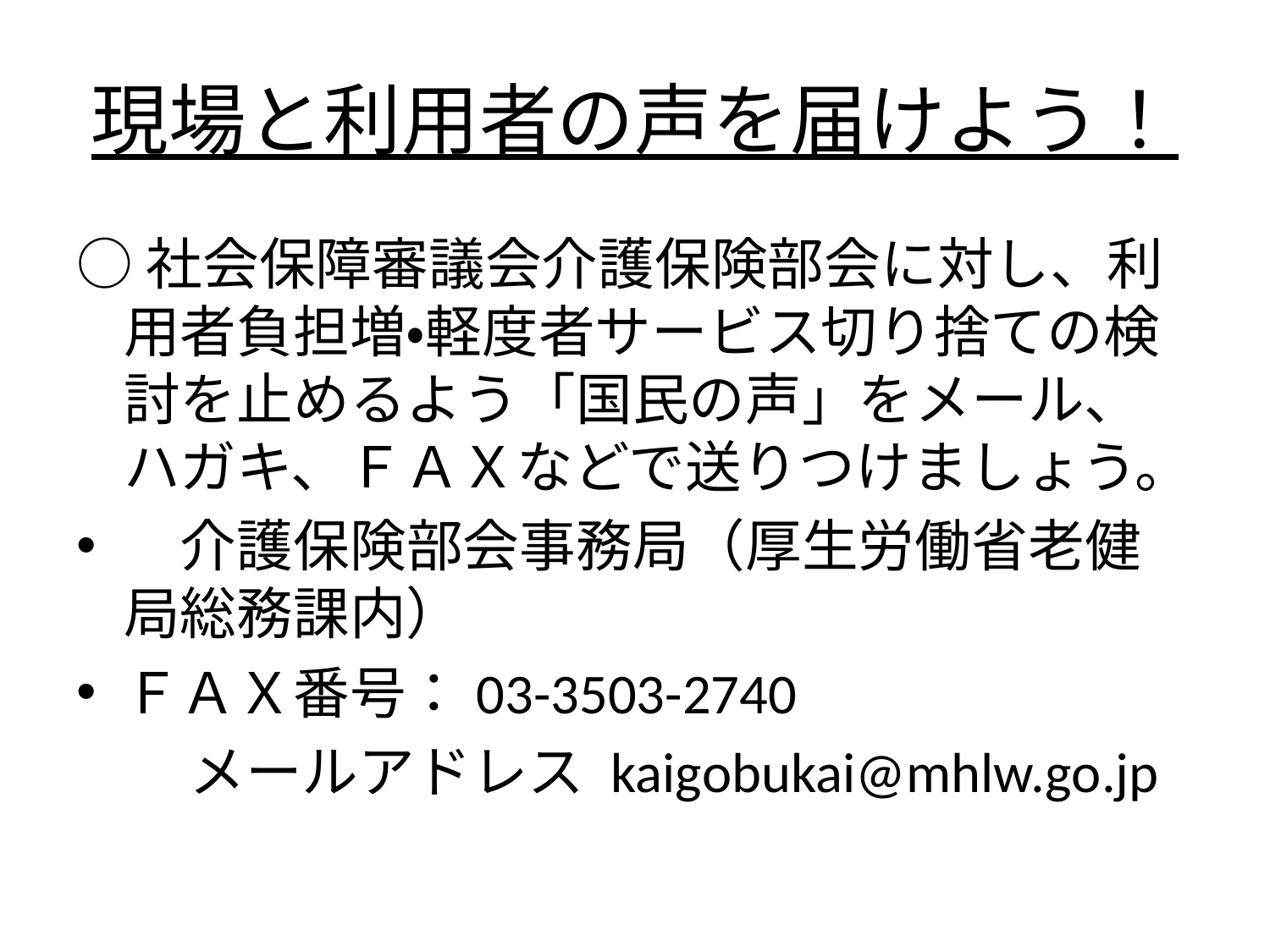

# 現場と利用者の声を届けよう！
○社会保障審議会介護保険部会に対し、利用者負担増・軽度者サービス切り捨ての検討を止めるよう「国民の声」をメール、ハガキ、ＦＡＸなどで送りつけましょう。
　介護保険部会事務局（厚生労働省老健局総務課内）
ＦＡＸ番号：03-3503-2740
　　メールアドレス kaigobukai@mhlw.go.jp